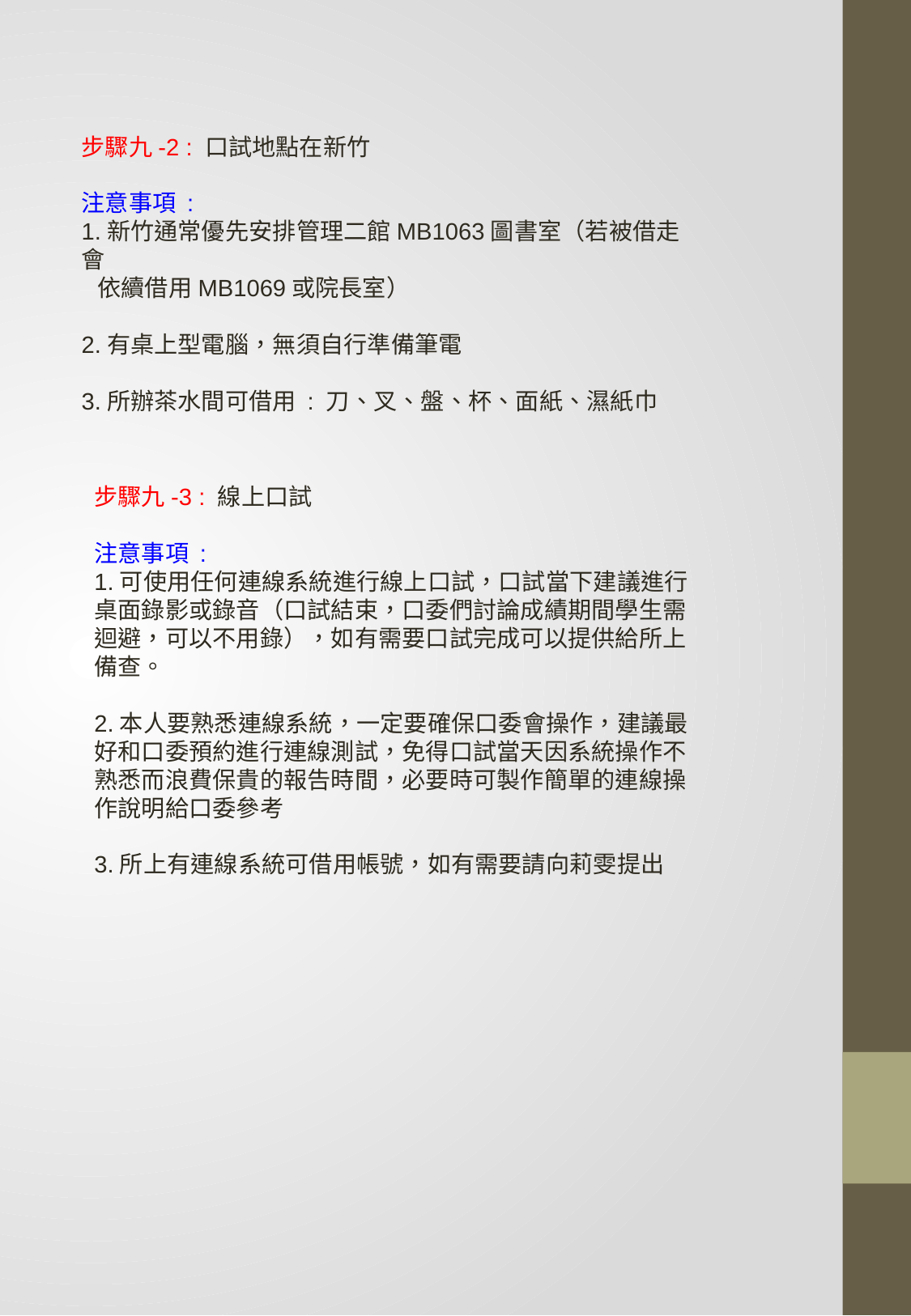

步驟九-2 : 口試地點在新竹

注意事項 :
1.新竹通常優先安排管理二館MB1063圖書室（若被借走會
  依續借用MB1069或院長室）

2.有桌上型電腦，無須自行準備筆電

3.所辦茶水間可借用 : 刀、叉、盤、杯、面紙、濕紙巾

步驟九-3 : 線上口試

注意事項 :
1.可使用任何連線系統進行線上口試，口試當下建議進行桌面錄影或錄音（口試結束，口委們討論成績期間學生需迴避，可以不用錄），如有需要口試完成可以提供給所上備查。

2.本人要熟悉連線系統，一定要確保口委會操作，建議最好和口委預約進行連線測試，免得口試當天因系統操作不熟悉而浪費保貴的報告時間，必要時可製作簡單的連線操作說明給口委參考

3.所上有連線系統可借用帳號，如有需要請向莉雯提出